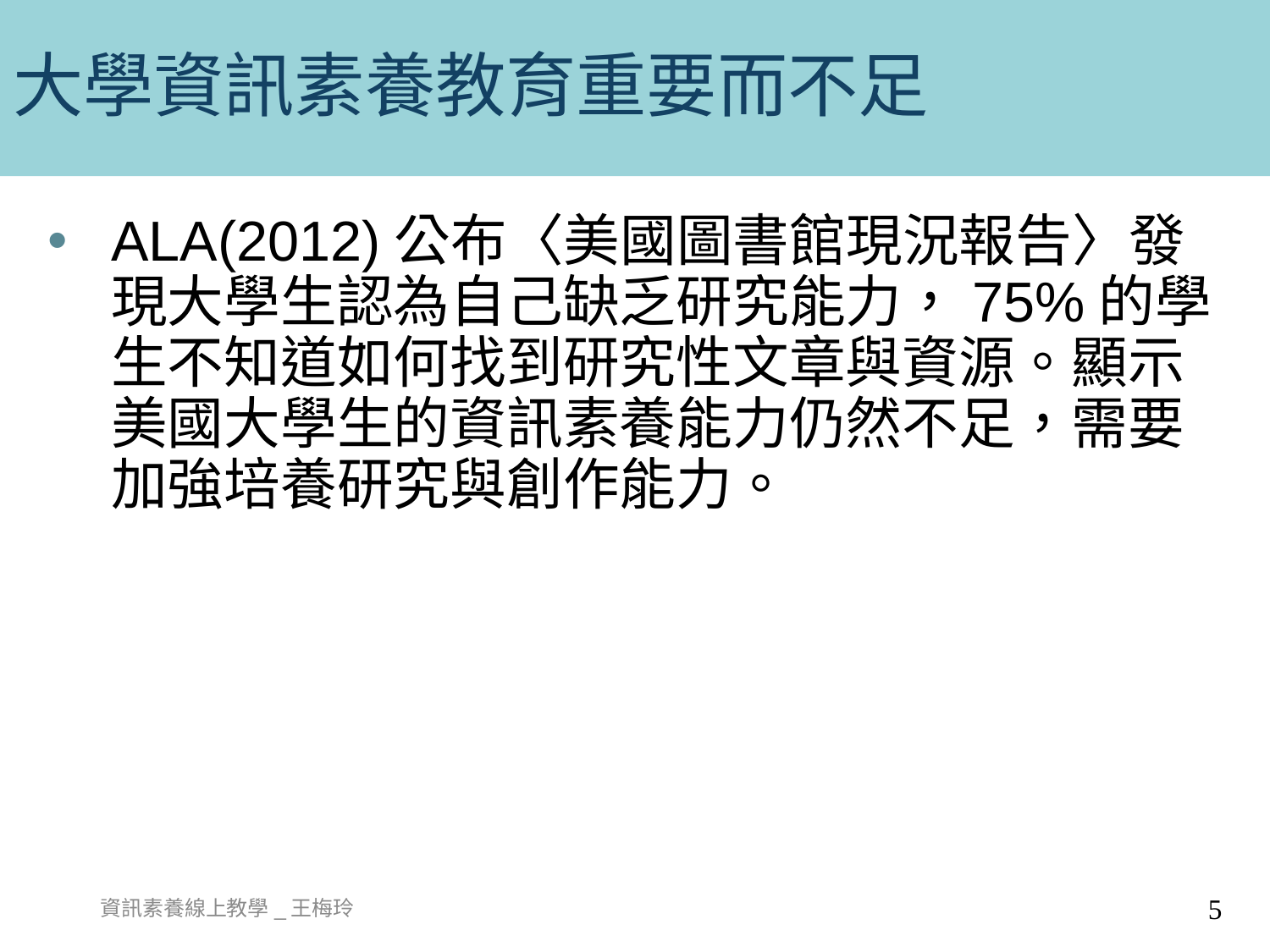

# 大學資訊素養教育重要而不足
ALA(2012)公布〈美國圖書館現況報告〉發現大學生認為自己缺乏研究能力，75%的學生不知道如何找到研究性文章與資源。顯示美國大學生的資訊素養能力仍然不足，需要加強培養研究與創作能力。
資訊素養線上教學_王梅玲
5